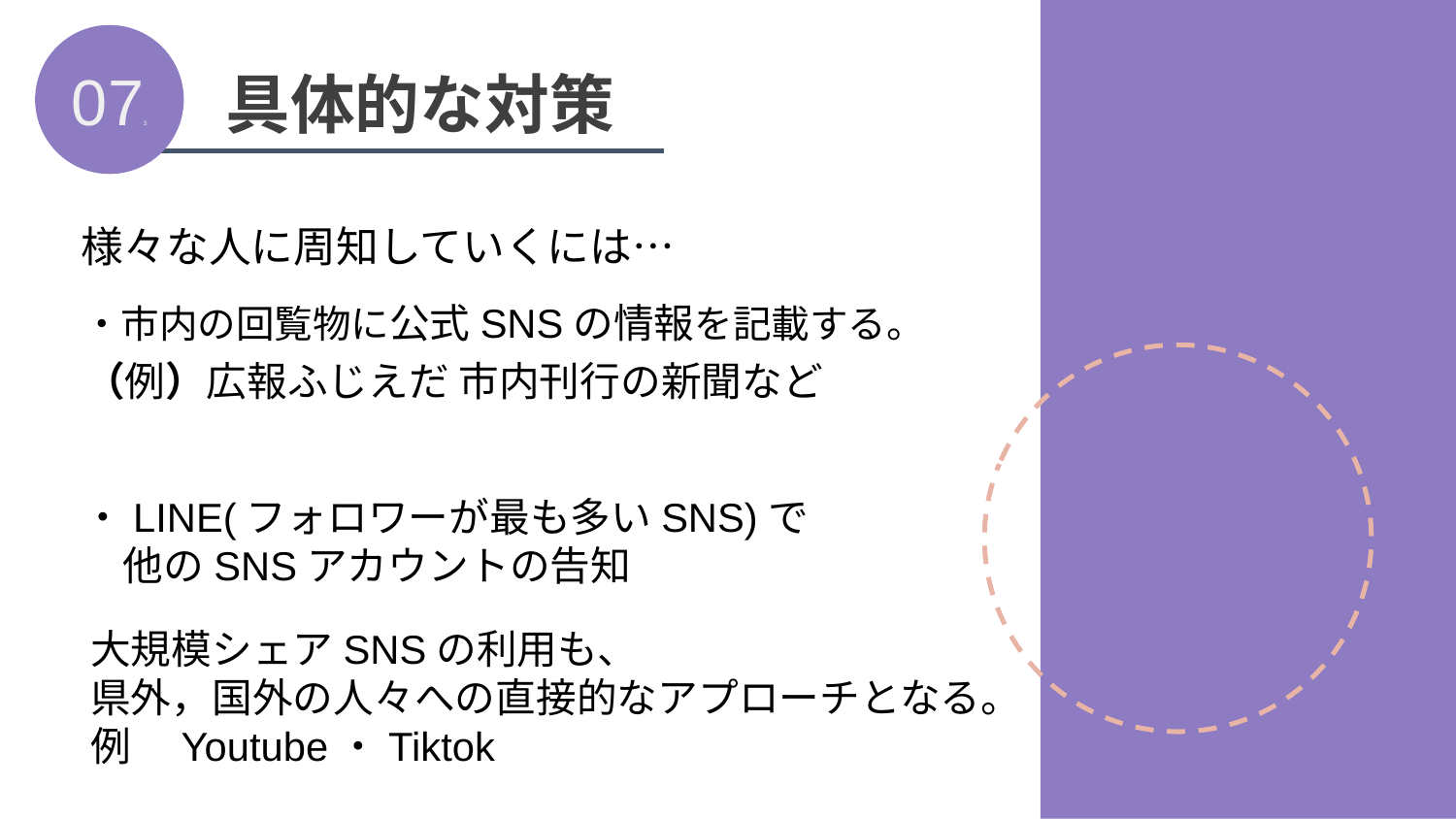

073
具体的な対策
様々な人に周知していくには…
・市内の回覧物に公式SNSの情報を記載する。

・LINE(フォロワーが最も多いSNS)で
　他のSNSアカウントの告知
（例）広報ふじえだ 市内刊行の新聞など

大規模シェアSNSの利用も、
県外，国外の人々への直接的なアプローチとなる。
例　Youtube・Tiktok